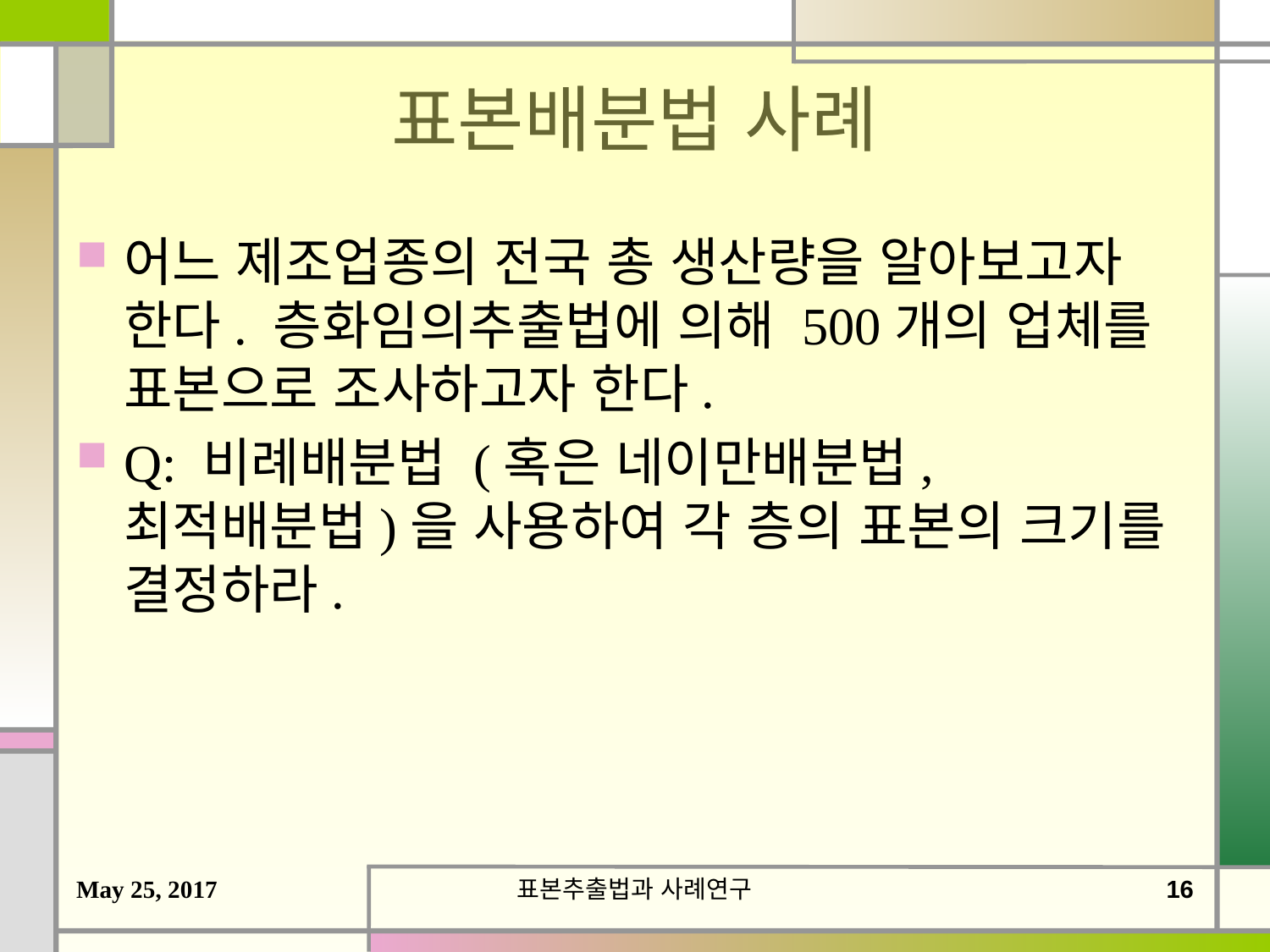

# 표본배분법 사례
어느 제조업종의 전국 총 생산량을 알아보고자 한다. 층화임의추출법에 의해 500개의 업체를 표본으로 조사하고자 한다.
Q: 비례배분법 (혹은 네이만배분법, 최적배분법)을 사용하여 각 층의 표본의 크기를 결정하라.
May 25, 2017
표본추출법과 사례연구
16